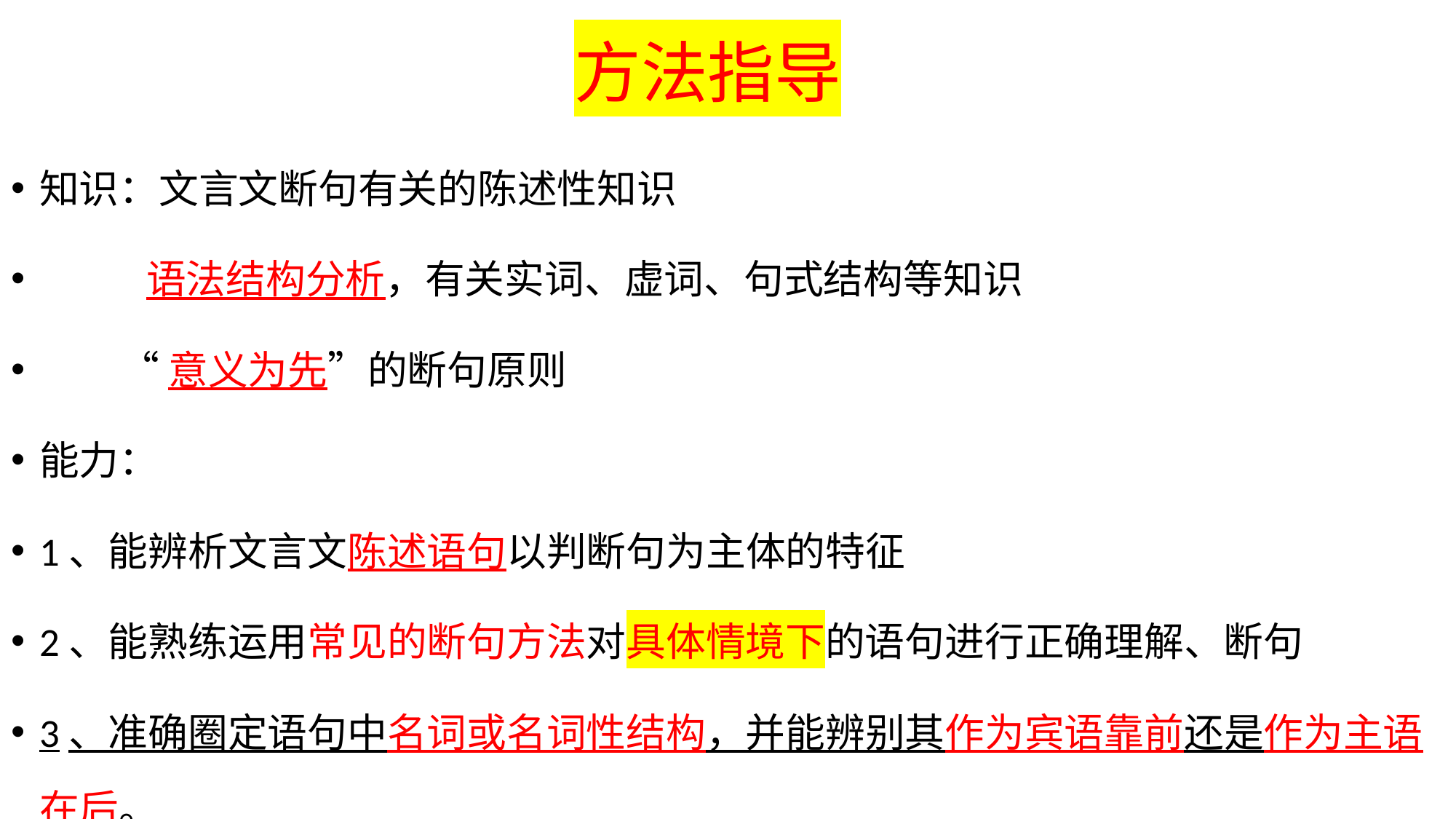

# 方法指导
知识：文言文断句有关的陈述性知识
           语法结构分析，有关实词、虚词、句式结构等知识
         “意义为先”的断句原则
能力：
1、能辨析文言文陈述语句以判断句为主体的特征
2、能熟练运用常见的断句方法对具体情境下的语句进行正确理解、断句
3、准确圈定语句中名词或名词性结构，并能辨别其作为宾语靠前还是作为主语在后。